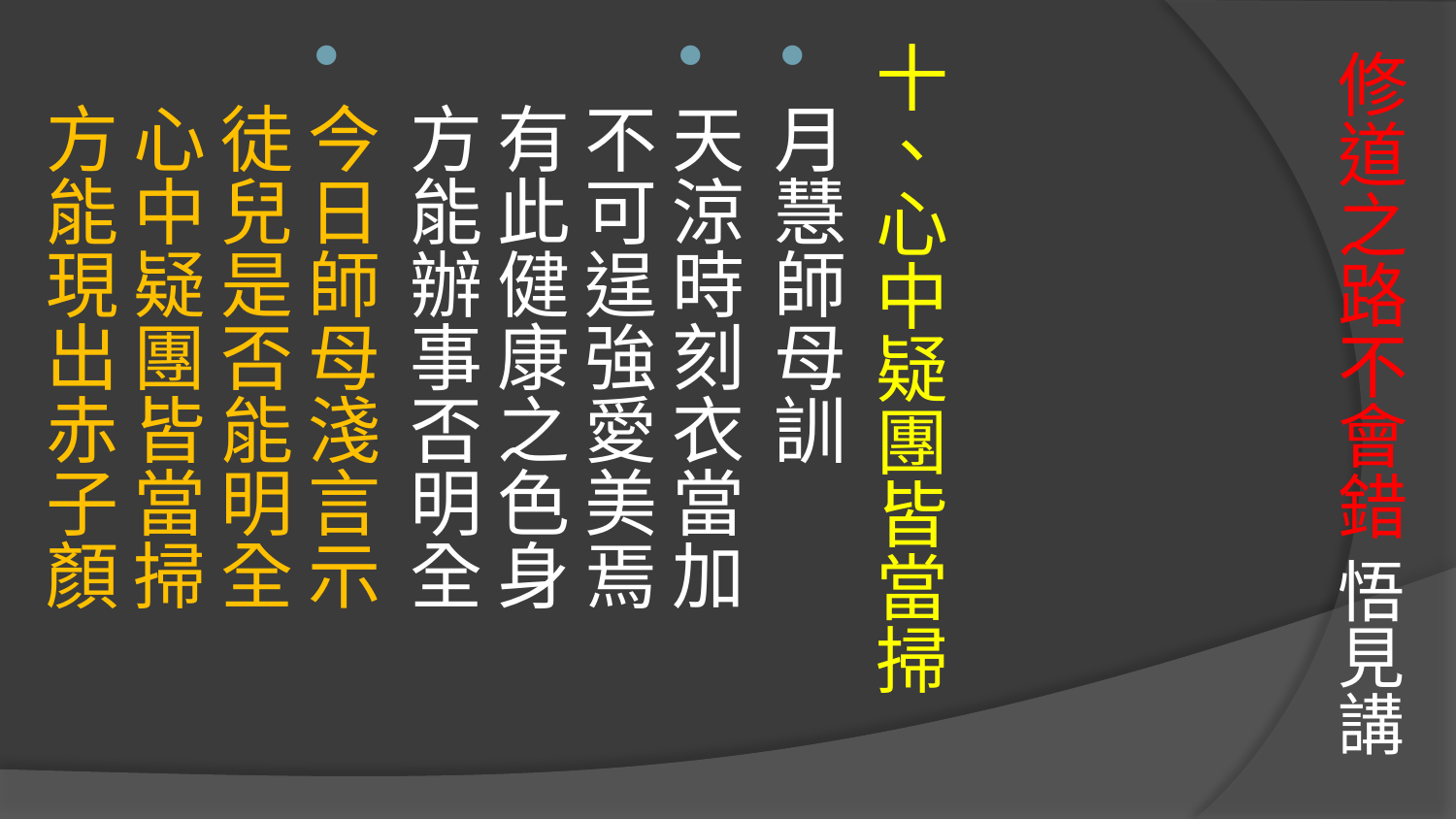

# 修道之路不會錯 悟見講
十、心中疑團皆當掃
月慧師母訓
天涼時刻衣當加　　不可逞強愛美焉
有此健康之色身　　方能辦事否明全
今日師母淺言示　　徒兒是否能明全
心中疑團皆當掃　　方能現出赤子顏